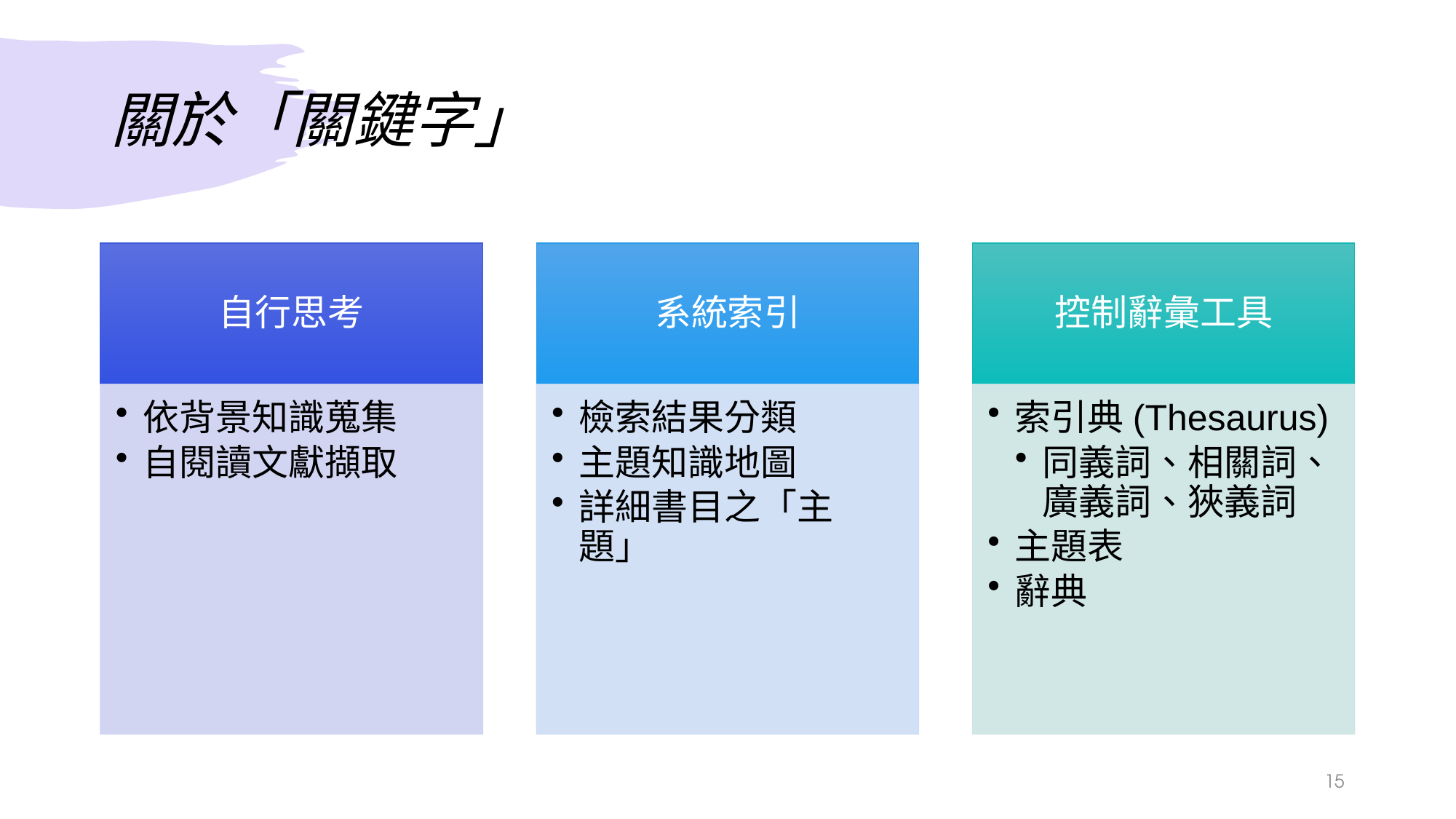

# 關於「關鍵字」
自行思考
依背景知識蒐集
自閱讀文獻擷取
系統索引
檢索結果分類
主題知識地圖
詳細書目之「主題」
控制辭彙工具
索引典(Thesaurus)
同義詞、相關詞、廣義詞、狹義詞
主題表
辭典
15